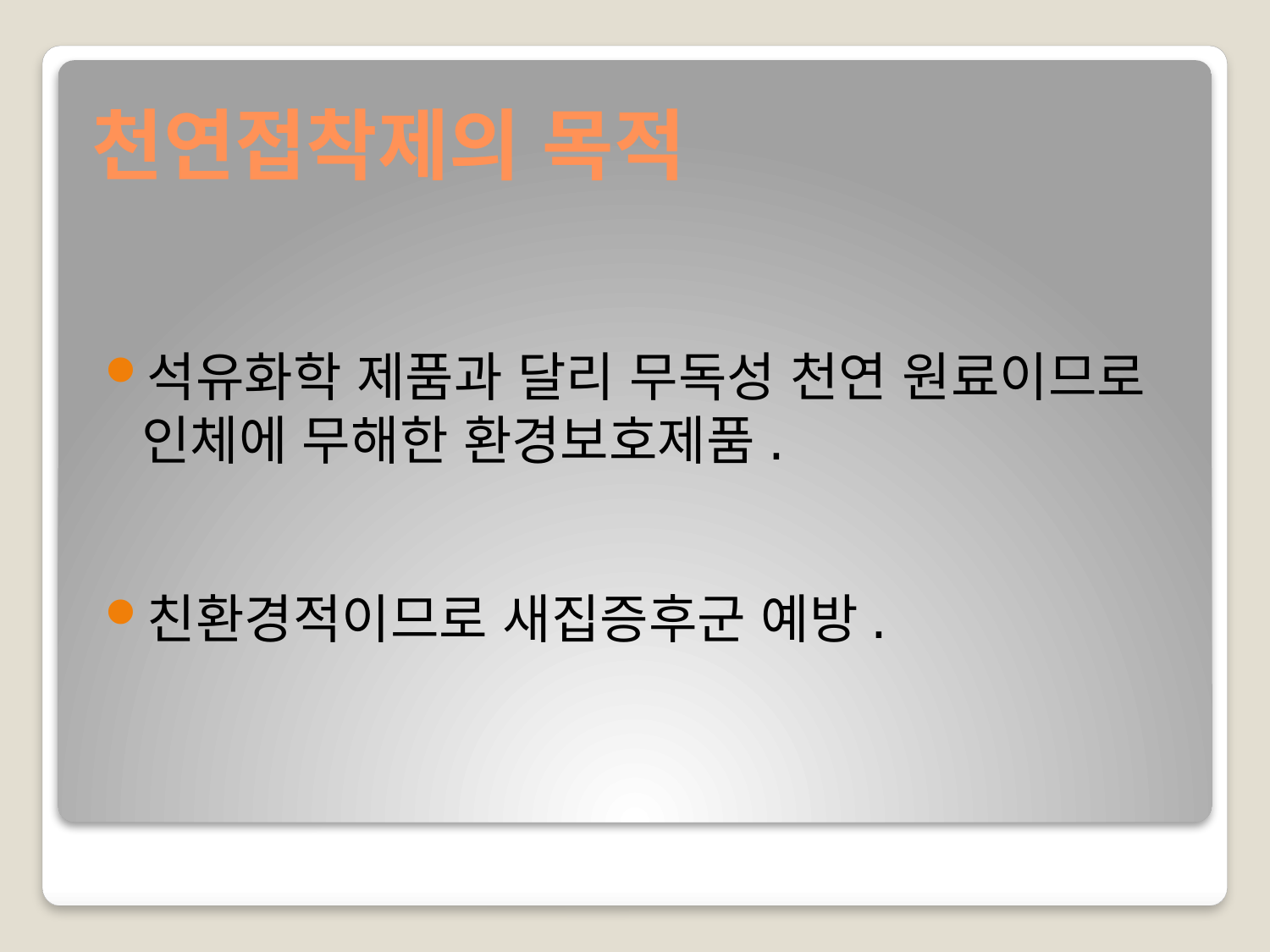

# 천연접착제의 목적

석유화학 제품과 달리 무독성 천연 원료이므로 인체에 무해한 환경보호제품.

친환경적이므로 새집증후군 예방.